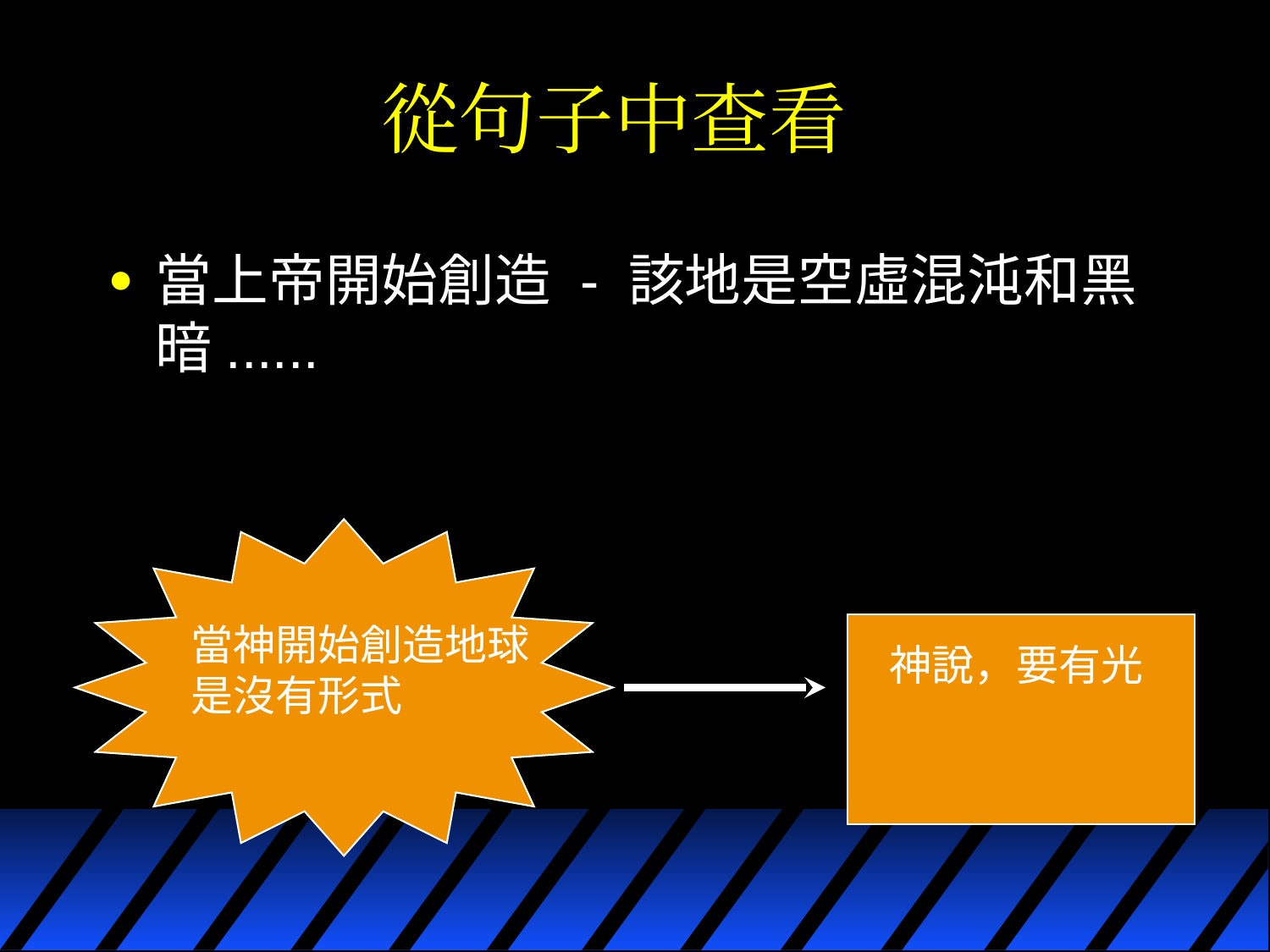

# 從句子中查看
當上帝開始創造 - 該地是空虛混沌和黑暗......

當神開始創造地球是沒有形式

神說，要有光